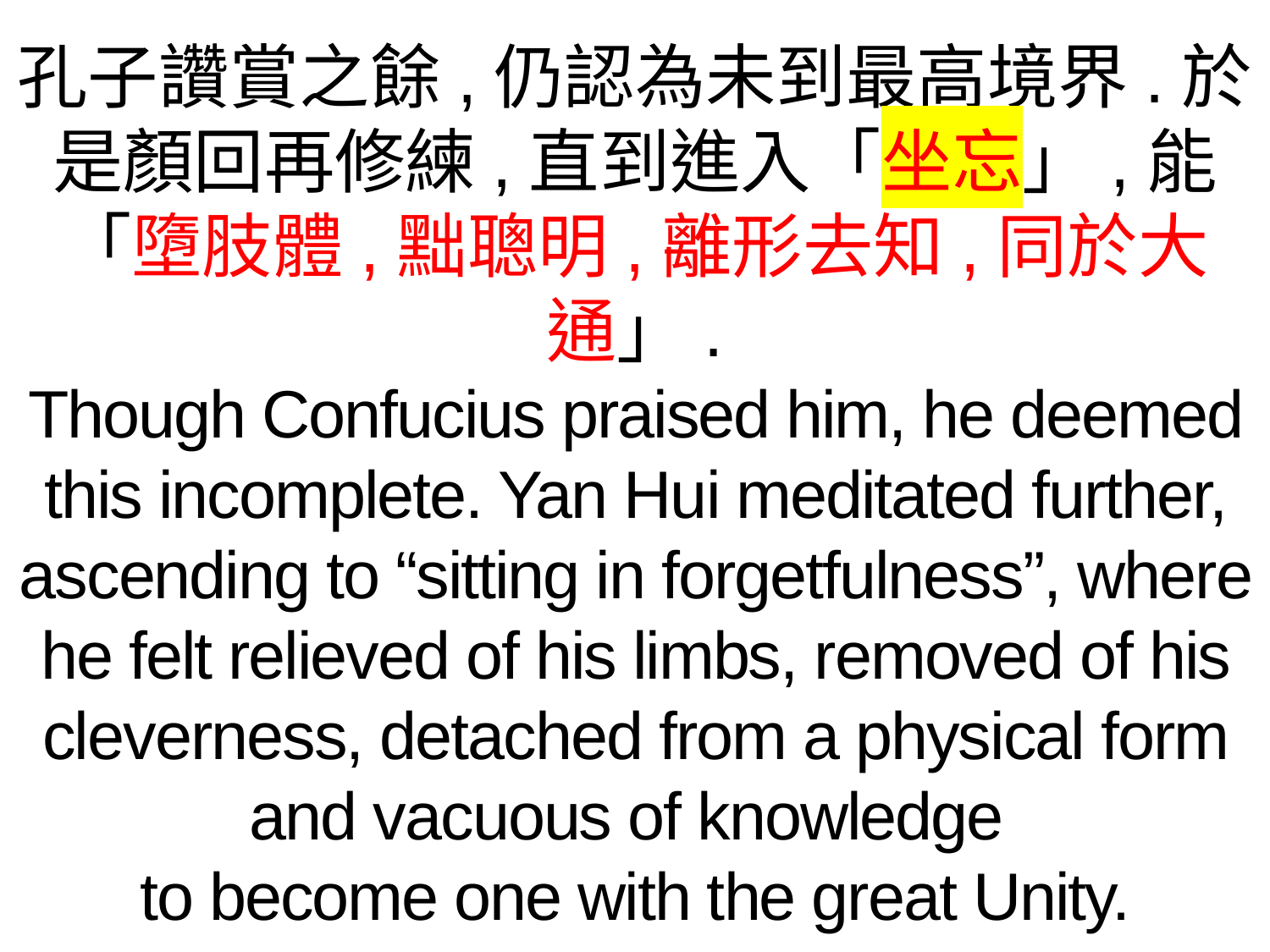

孔子讚賞之餘,仍認為未到最高境界.於是顏回再修練,直到進入「坐忘」,能
「墮肢體,黜聰明,離形去知,同於大通」.
Though Confucius praised him, he deemed this incomplete. Yan Hui meditated further, ascending to “sitting in forgetfulness”, where he felt relieved of his limbs, removed of his cleverness, detached from a physical form and vacuous of knowledge
to become one with the great Unity.